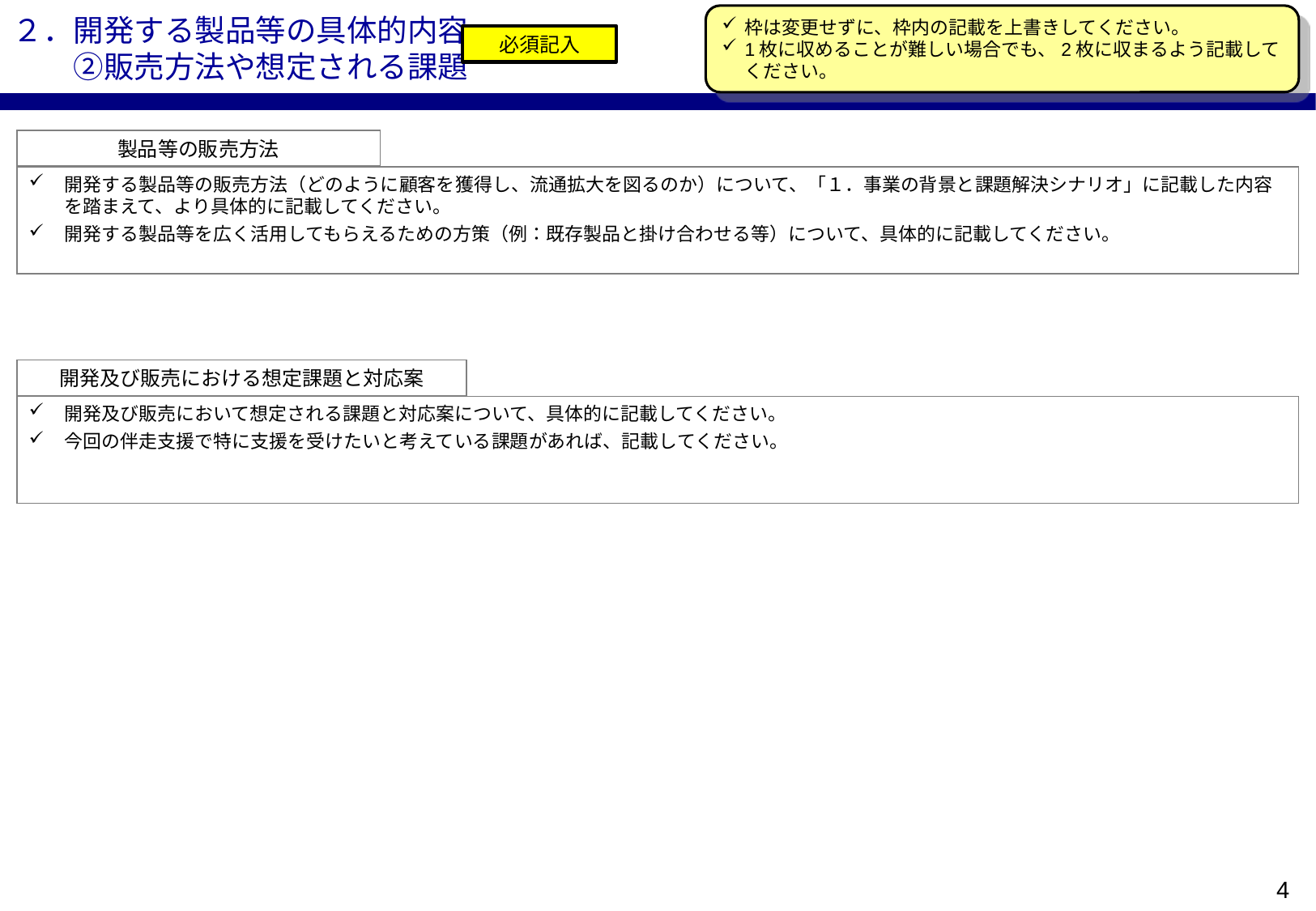

枠は変更せずに、枠内の記載を上書きしてください。
1枚に収めることが難しい場合でも、2枚に収まるよう記載してください。
２．開発する製品等の具体的内容
　　②販売方法や想定される課題
必須記入
製品等の販売方法
開発する製品等の販売方法（どのように顧客を獲得し、流通拡大を図るのか）について、「１．事業の背景と課題解決シナリオ」に記載した内容を踏まえて、より具体的に記載してください。
開発する製品等を広く活用してもらえるための方策（例：既存製品と掛け合わせる等）について、具体的に記載してください。
開発及び販売における想定課題と対応案
開発及び販売において想定される課題と対応案について、具体的に記載してください。
今回の伴走支援で特に支援を受けたいと考えている課題があれば、記載してください。